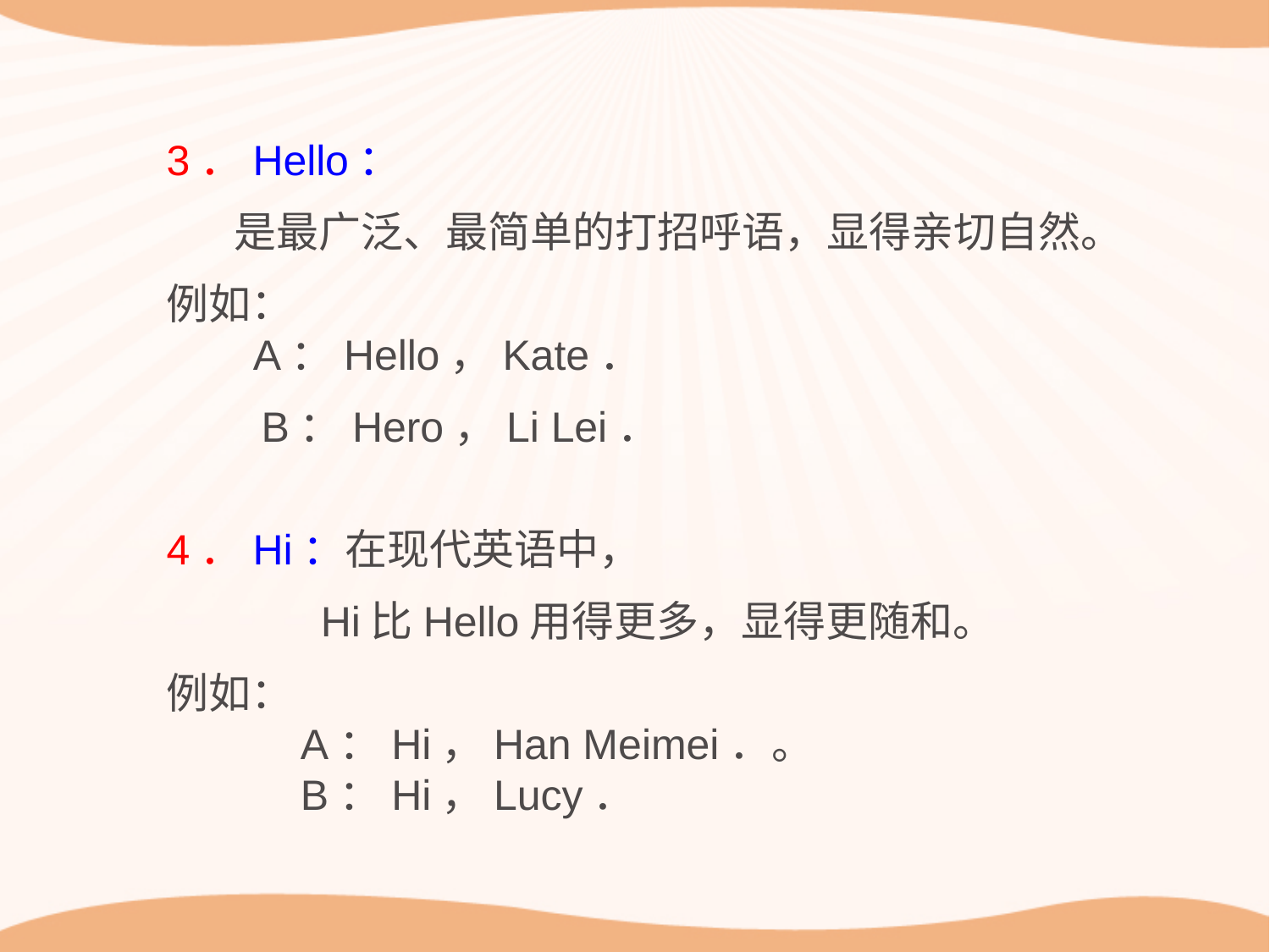

3．Hello：
      是最广泛、最简单的打招呼语，显得亲切自然。
例如：
        A：Hello，Kate．
        B：Hero，Li Lei．
4．Hi：在现代英语中，
             Hi比Hello用得更多，显得更随和。
例如：
             A：Hi，Han Meimei．。
             B：Hi，Lucy．